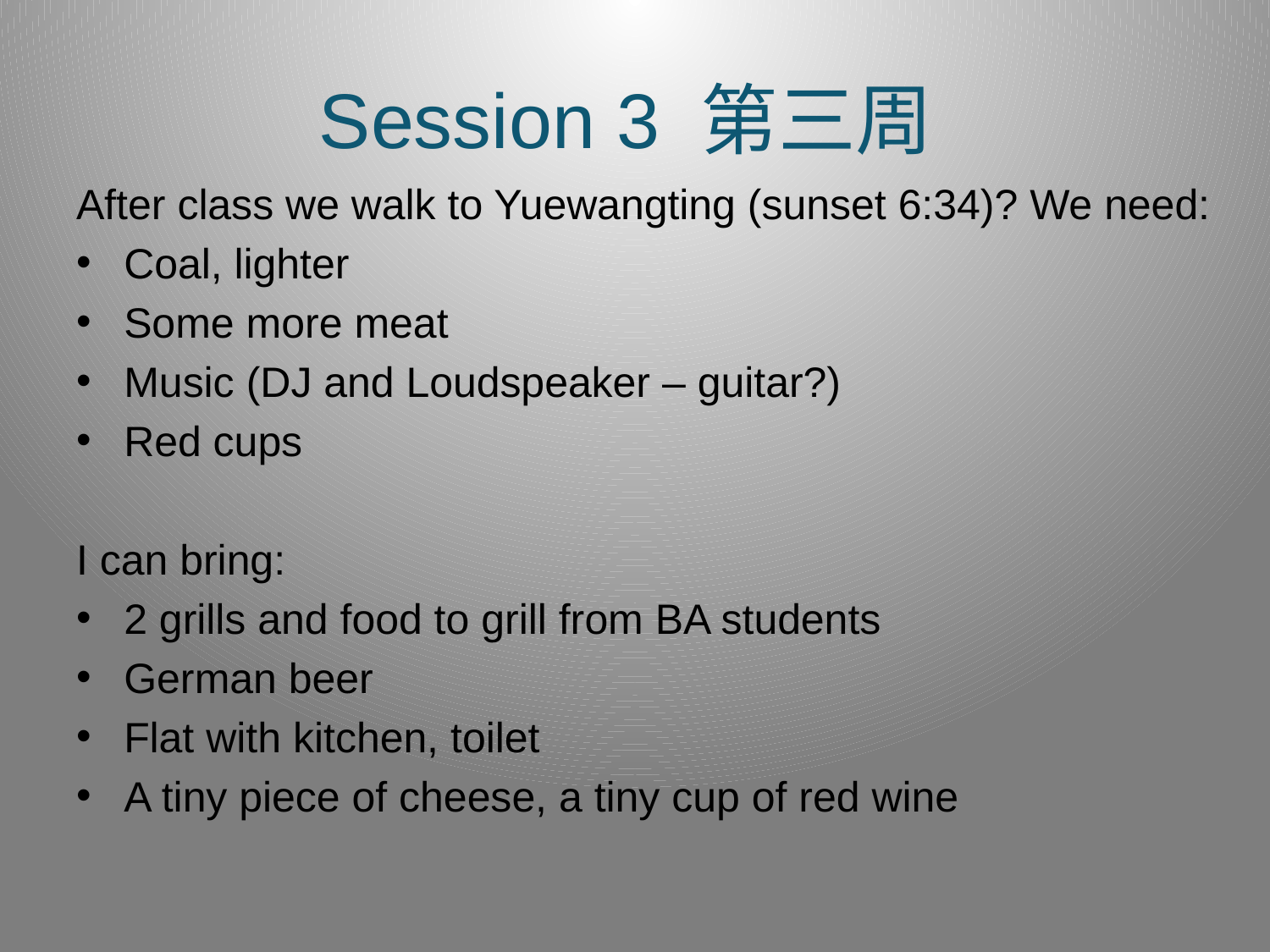

# Session 3 第三周
After class we walk to Yuewangting (sunset 6:34)? We need:
Coal, lighter
Some more meat
Music (DJ and Loudspeaker – guitar?)
Red cups

I can bring:
2 grills and food to grill from BA students
German beer
Flat with kitchen, toilet
A tiny piece of cheese, a tiny cup of red wine